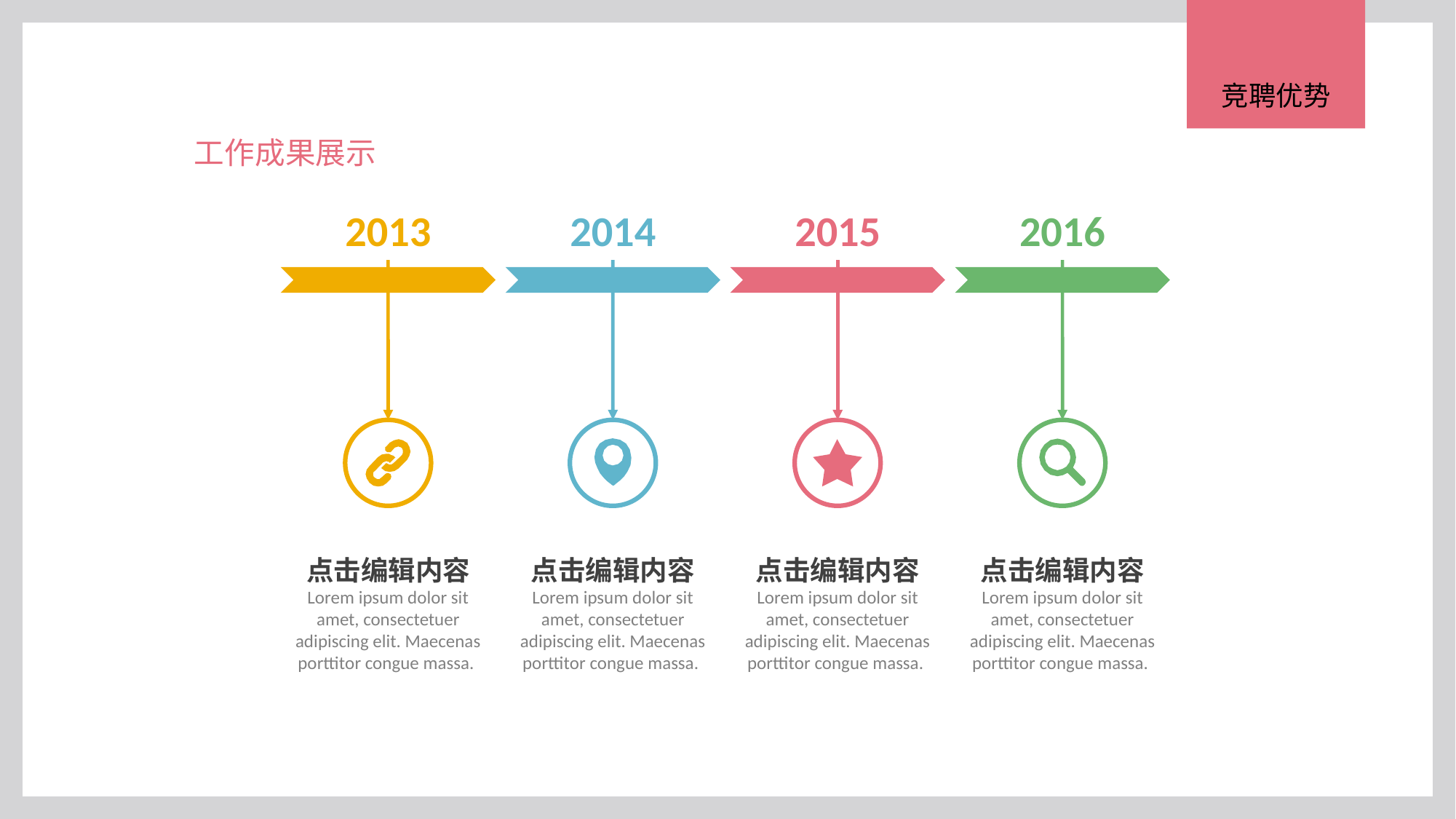

竞聘优势
工作成果展示
2013

点击编辑内容
Lorem ipsum dolor sit amet, consectetuer adipiscing elit. Maecenas porttitor congue massa.
2014

点击编辑内容
Lorem ipsum dolor sit amet, consectetuer adipiscing elit. Maecenas porttitor congue massa.
2015

点击编辑内容
Lorem ipsum dolor sit amet, consectetuer adipiscing elit. Maecenas porttitor congue massa.
2016

点击编辑内容
Lorem ipsum dolor sit amet, consectetuer adipiscing elit. Maecenas porttitor congue massa.